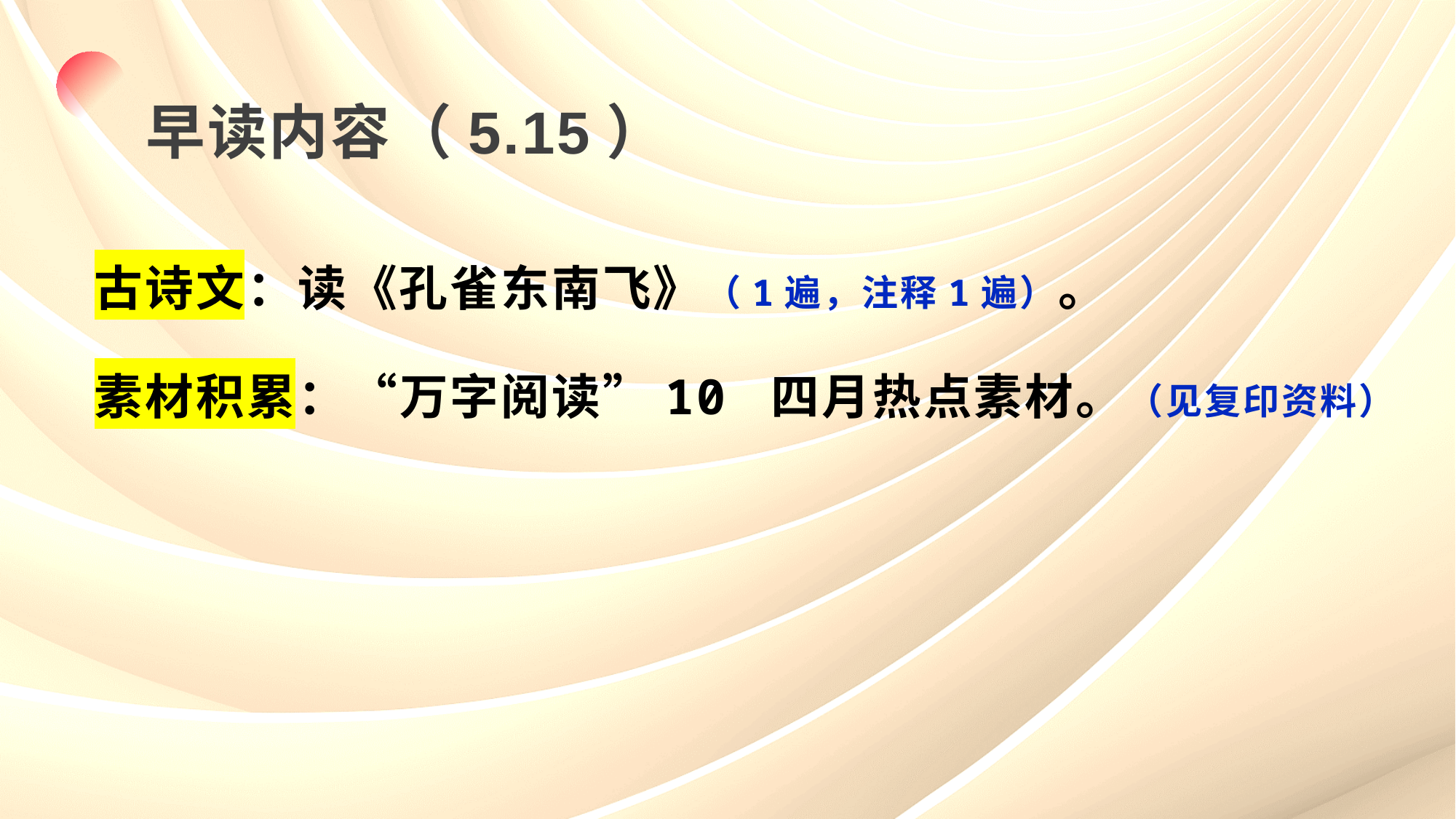

早读内容（5.15）
古诗文：读《孔雀东南飞》（1遍，注释1遍）。
素材积累：“万字阅读”10 四月热点素材。（见复印资料）